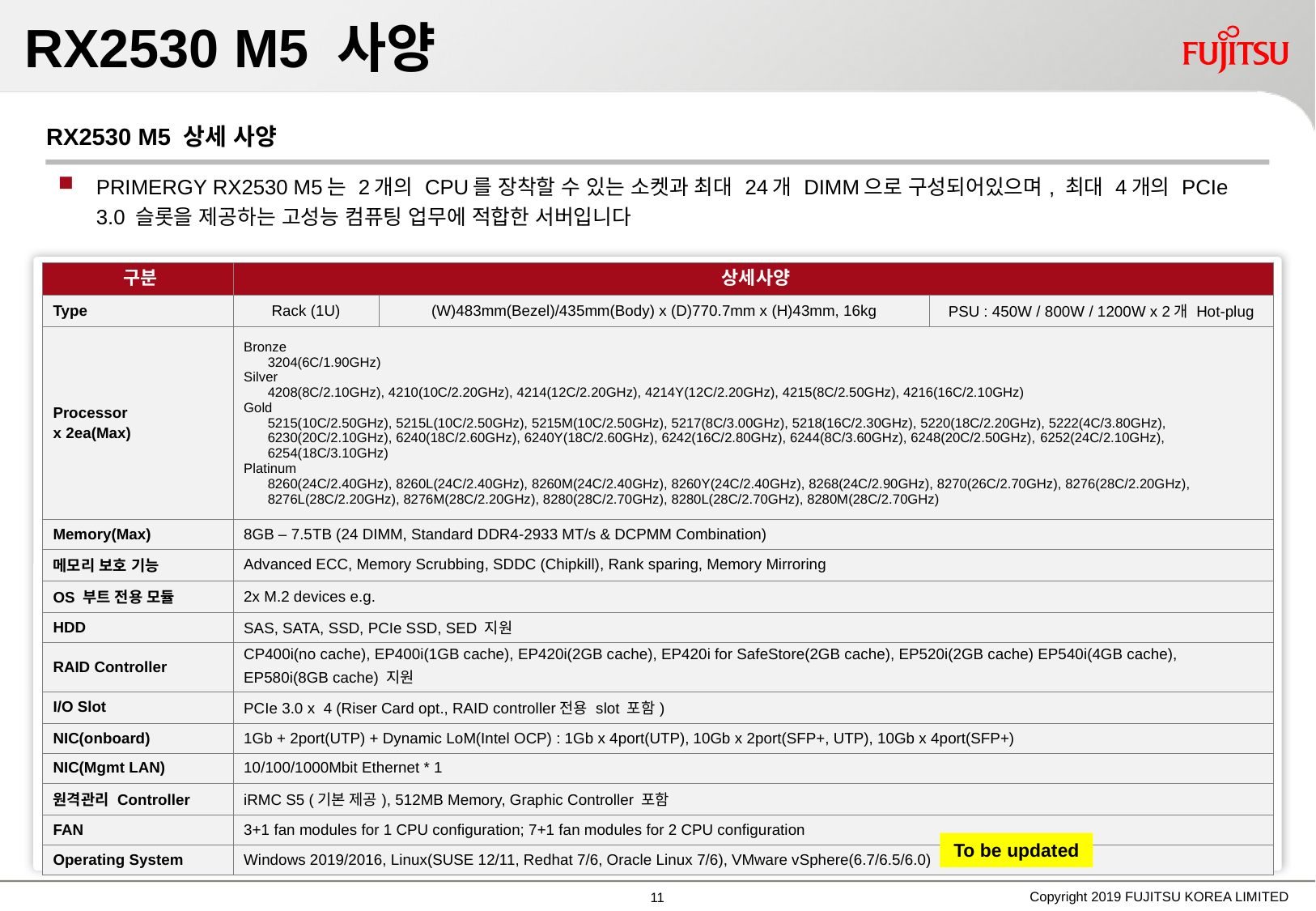

# RX2530 M5 사양
RX2530 M5 상세 사양
PRIMERGY RX2530 M5는 2개의 CPU를 장착할 수 있는 소켓과 최대 24개 DIMM으로 구성되어있으며, 최대 4개의 PCIe 3.0 슬롯을 제공하는 고성능 컴퓨팅 업무에 적합한 서버입니다
| 구분 | 상세사양 |  |  |
| --- | --- | --- | --- |
| Type | Rack (1U) | (W)483mm(Bezel)/435mm(Body) x (D)770.7mm x (H)43mm, 16kg | PSU : 450W / 800W / 1200W x 2개 Hot-plug |
| Processor x 2ea(Max) | Bronze 3204(6C/1.90GHz) Silver 4208(8C/2.10GHz), 4210(10C/2.20GHz), 4214(12C/2.20GHz), 4214Y(12C/2.20GHz), 4215(8C/2.50GHz), 4216(16C/2.10GHz) Gold 5215(10C/2.50GHz), 5215L(10C/2.50GHz), 5215M(10C/2.50GHz), 5217(8C/3.00GHz), 5218(16C/2.30GHz), 5220(18C/2.20GHz), 5222(4C/3.80GHz), 6230(20C/2.10GHz), 6240(18C/2.60GHz), 6240Y(18C/2.60GHz), 6242(16C/2.80GHz), 6244(8C/3.60GHz), 6248(20C/2.50GHz), 6252(24C/2.10GHz), 6254(18C/3.10GHz) Platinum 8260(24C/2.40GHz), 8260L(24C/2.40GHz), 8260M(24C/2.40GHz), 8260Y(24C/2.40GHz), 8268(24C/2.90GHz), 8270(26C/2.70GHz), 8276(28C/2.20GHz), 8276L(28C/2.20GHz), 8276M(28C/2.20GHz), 8280(28C/2.70GHz), 8280L(28C/2.70GHz), 8280M(28C/2.70GHz) |  |  |
| Memory(Max) | 8GB – 7.5TB (24 DIMM, Standard DDR4-2933 MT/s & DCPMM Combination) |  |  |
| 메모리 보호 기능 | Advanced ECC, Memory Scrubbing, SDDC (Chipkill), Rank sparing, Memory Mirroring |  |  |
| OS 부트 전용 모듈 | 2x M.2 devices e.g. |  |  |
| HDD | SAS, SATA, SSD, PCIe SSD, SED 지원 |  |  |
| RAID Controller | CP400i(no cache), EP400i(1GB cache), EP420i(2GB cache), EP420i for SafeStore(2GB cache), EP520i(2GB cache) EP540i(4GB cache), EP580i(8GB cache) 지원 |  |  |
| I/O Slot | PCIe 3.0 x 4 (Riser Card opt., RAID controller전용 slot 포함) |  |  |
| NIC(onboard) | 1Gb + 2port(UTP) + Dynamic LoM(Intel OCP) : 1Gb x 4port(UTP), 10Gb x 2port(SFP+, UTP), 10Gb x 4port(SFP+) |  |  |
| NIC(Mgmt LAN) | 10/100/1000Mbit Ethernet \* 1 |  |  |
| 원격관리 Controller | iRMC S5 (기본 제공), 512MB Memory, Graphic Controller 포함 |  |  |
| FAN | 3+1 fan modules for 1 CPU configuration; 7+1 fan modules for 2 CPU configuration |  |  |
| Operating System | Windows 2019/2016, Linux(SUSE 12/11, Redhat 7/6, Oracle Linux 7/6), VMware vSphere(6.7/6.5/6.0) |  |  |
To be updated
11